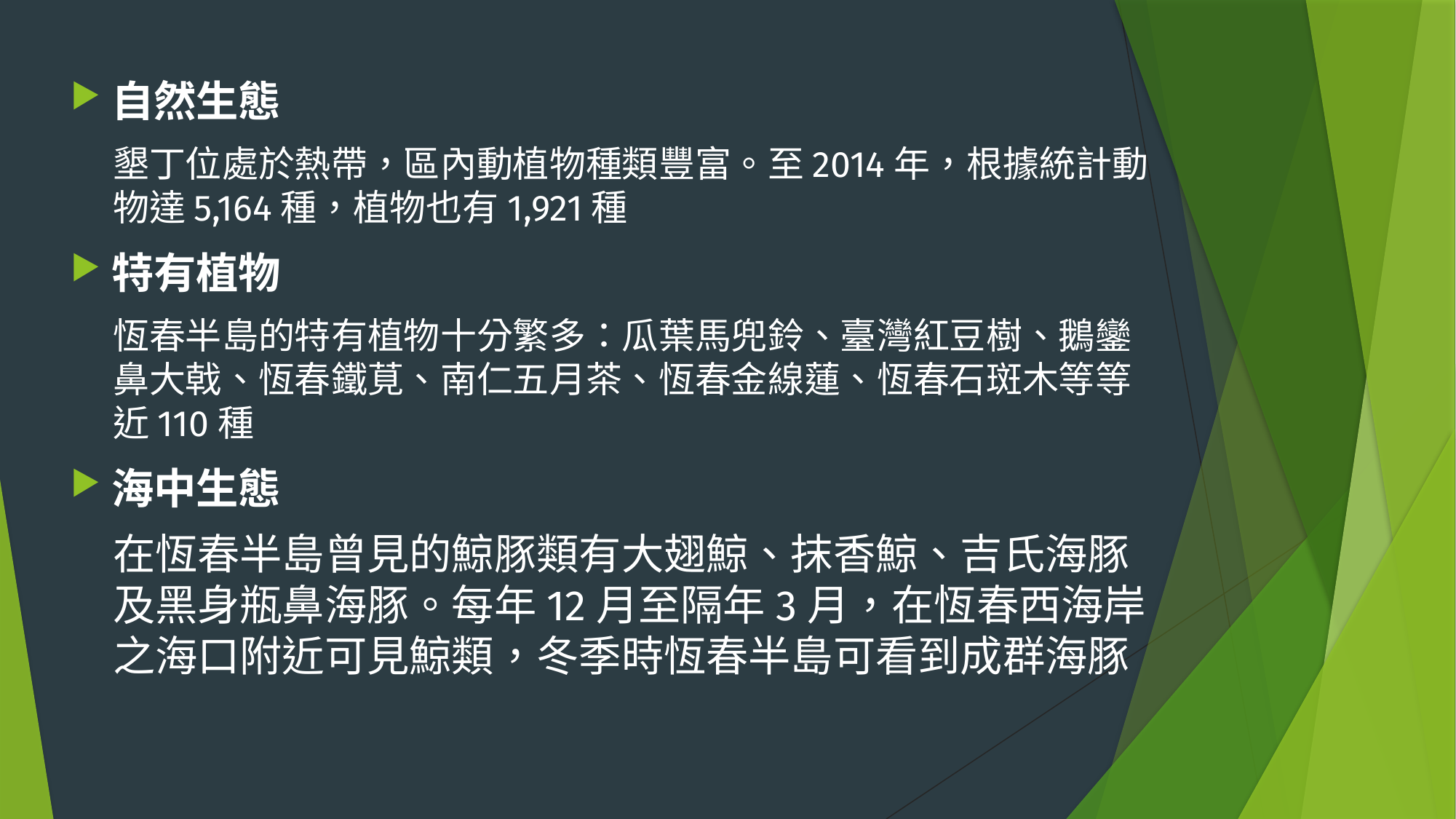

自然生態
墾丁位處於熱帶，區內動植物種類豐富。至2014年，根據統計動物達5,164種，植物也有1,921種
特有植物
恆春半島的特有植物十分繁多：瓜葉馬兜鈴、臺灣紅豆樹、鵝鑾鼻大戟、恆春鐵莧、南仁五月茶、恆春金線蓮、恆春石斑木等等近110種
海中生態
在恆春半島曾見的鯨豚類有大翅鯨、抹香鯨、吉氏海豚及黑身瓶鼻海豚。每年12月至隔年3月，在恆春西海岸之海口附近可見鯨類，冬季時恆春半島可看到成群海豚